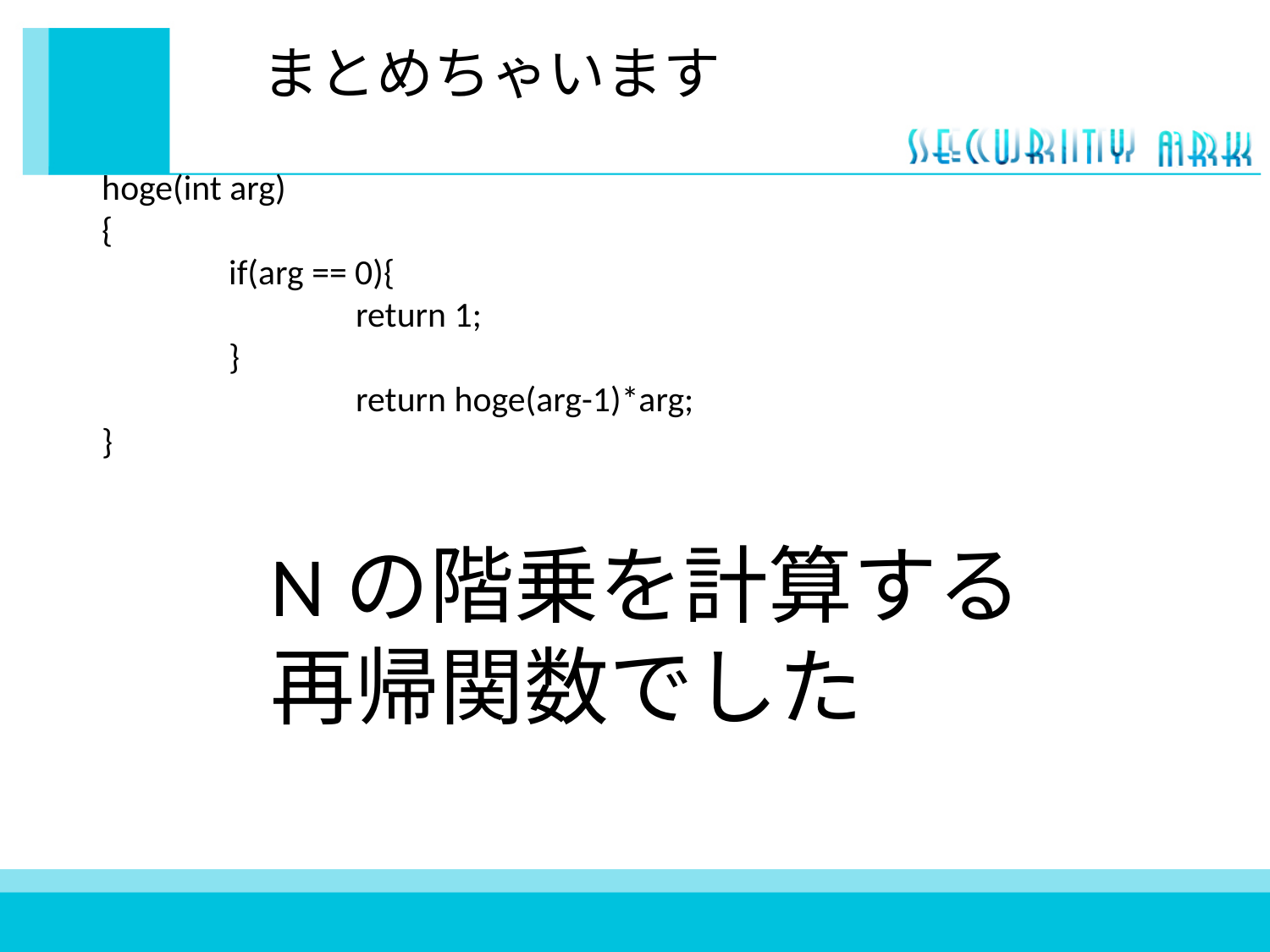

# まとめちゃいます
hoge(int arg)
{
	if(arg == 0){
		return 1;
	}
		return hoge(arg-1)*arg;
}
Nの階乗を計算する
再帰関数でした